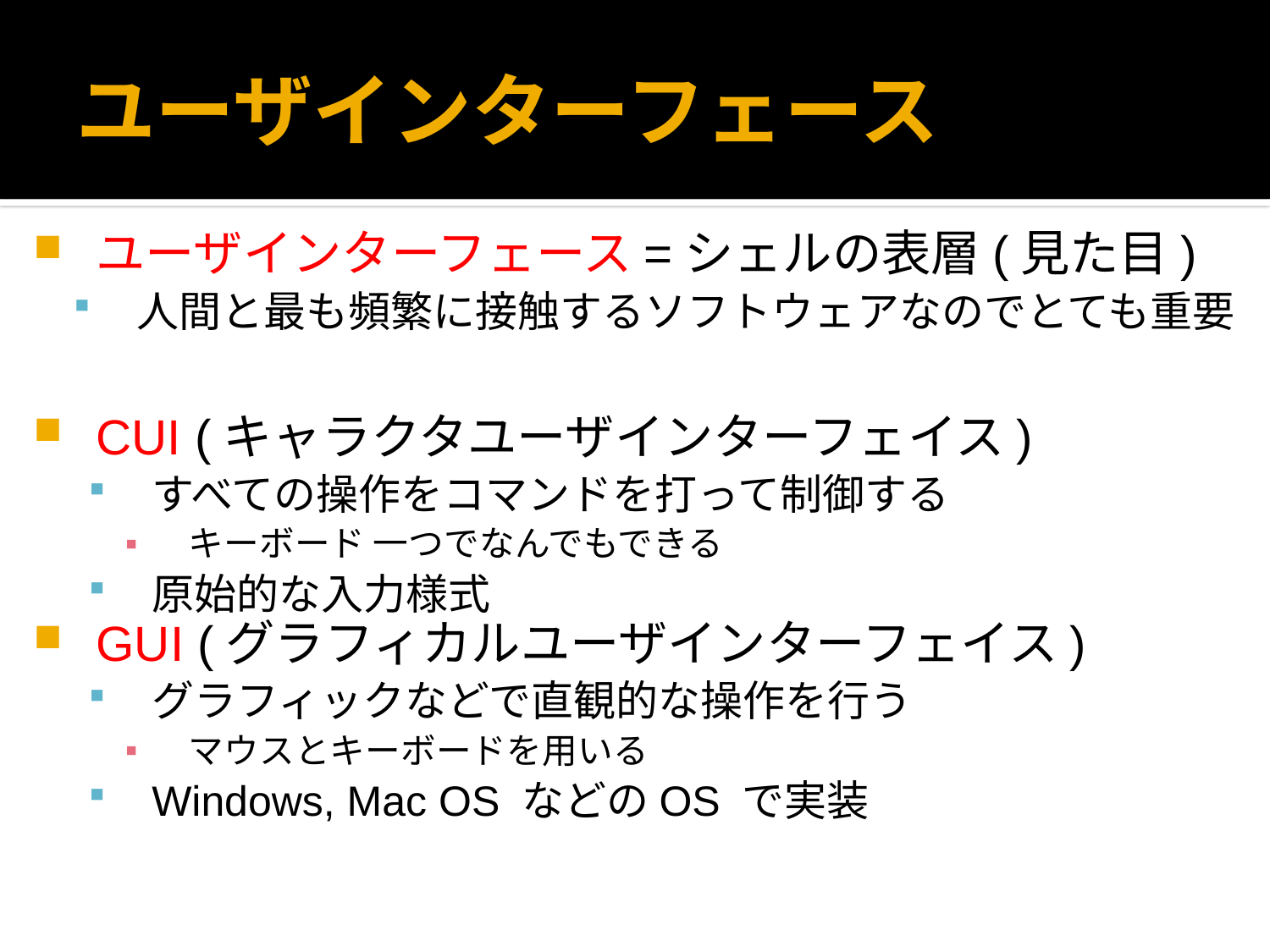

# ユーザインターフェース
ユーザインターフェース=シェルの表層(見た目)
人間と最も頻繁に接触するソフトウェアなのでとても重要

CUI (キャラクタユーザインターフェイス)
すべての操作をコマンドを打って制御する
キーボード 一つでなんでもできる
原始的な入力様式
GUI (グラフィカルユーザインターフェイス)
グラフィックなどで直観的な操作を行う
マウスとキーボードを用いる
Windows, Mac OS などのOS で実装